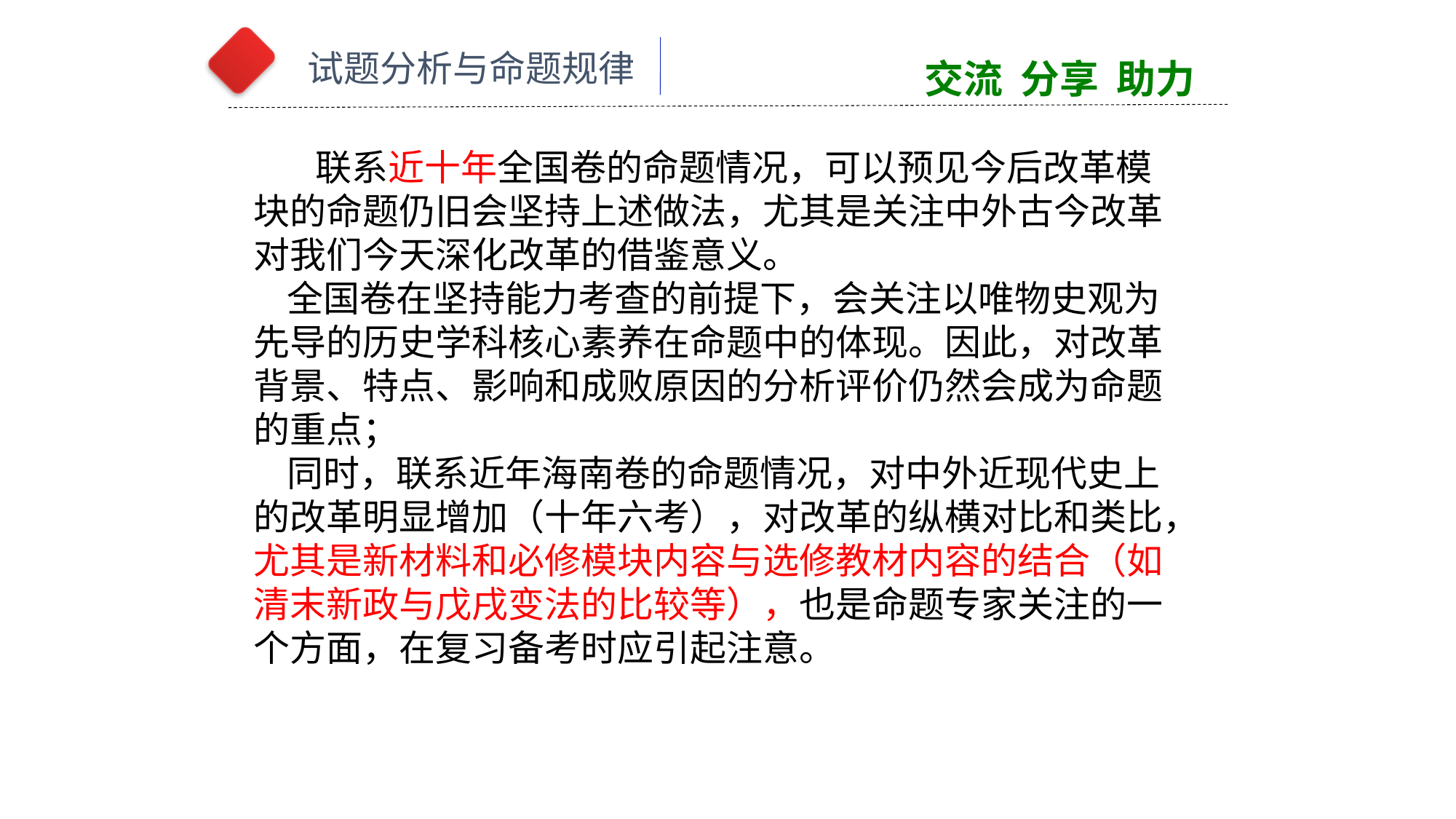

试题分析与命题规律
交流  分享  助力
       联系近十年全国卷的命题情况，可以预见今后改革模块的命题仍旧会坚持上述做法，尤其是关注中外古今改革对我们今天深化改革的借鉴意义。
   全国卷在坚持能力考查的前提下，会关注以唯物史观为先导的历史学科核心素养在命题中的体现。因此，对改革背景、特点、影响和成败原因的分析评价仍然会成为命题的重点；
   同时，联系近年海南卷的命题情况，对中外近现代史上的改革明显增加（十年六考），对改革的纵横对比和类比，尤其是新材料和必修模块内容与选修教材内容的结合（如清末新政与戊戌变法的比较等），也是命题专家关注的一个方面，在复习备考时应引起注意。